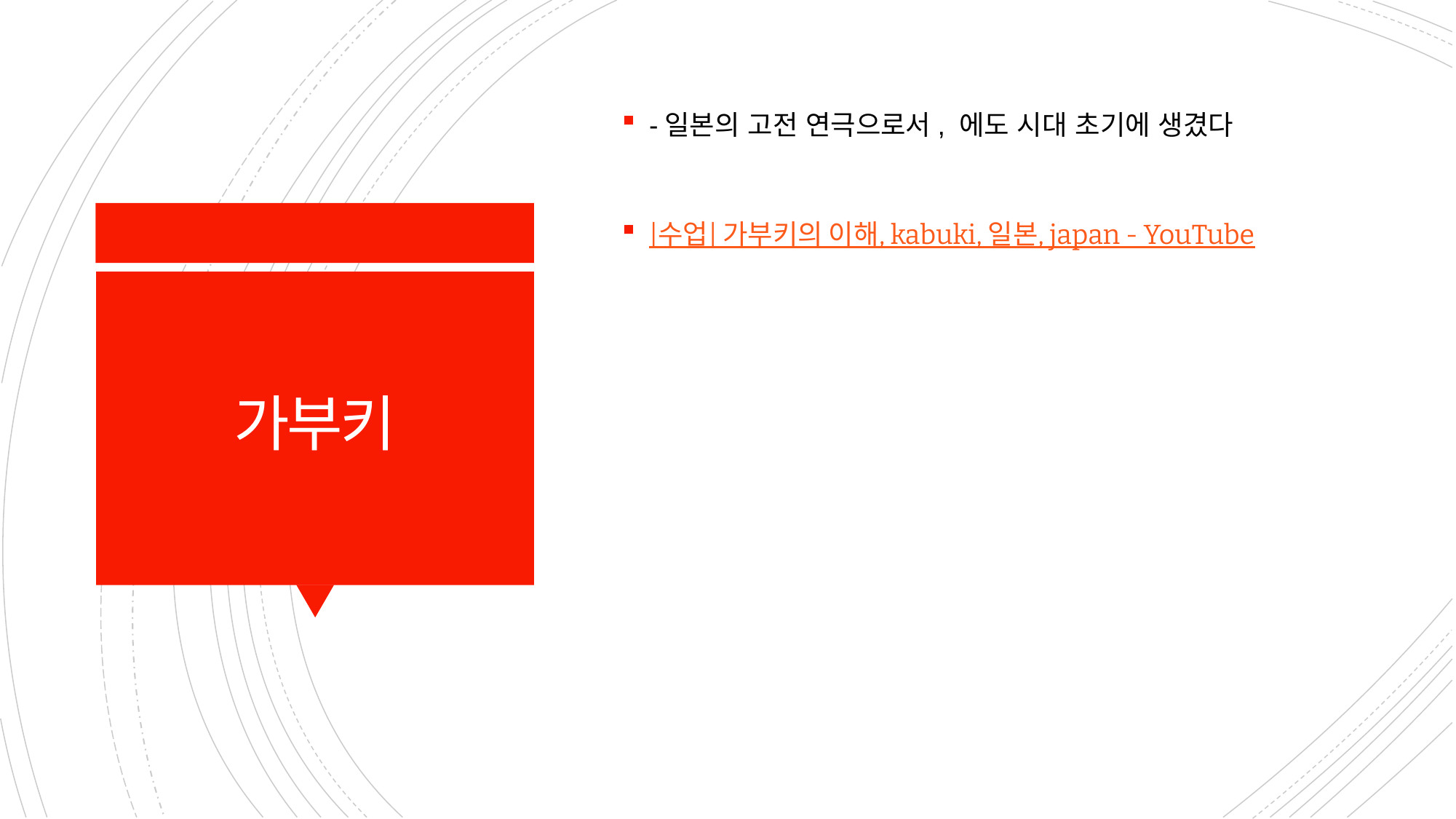

-일본의 고전 연극으로서, 에도 시대 초기에 생겼다

|수업| 가부키의 이해, kabuki, 일본, japan - YouTube
# 가부키